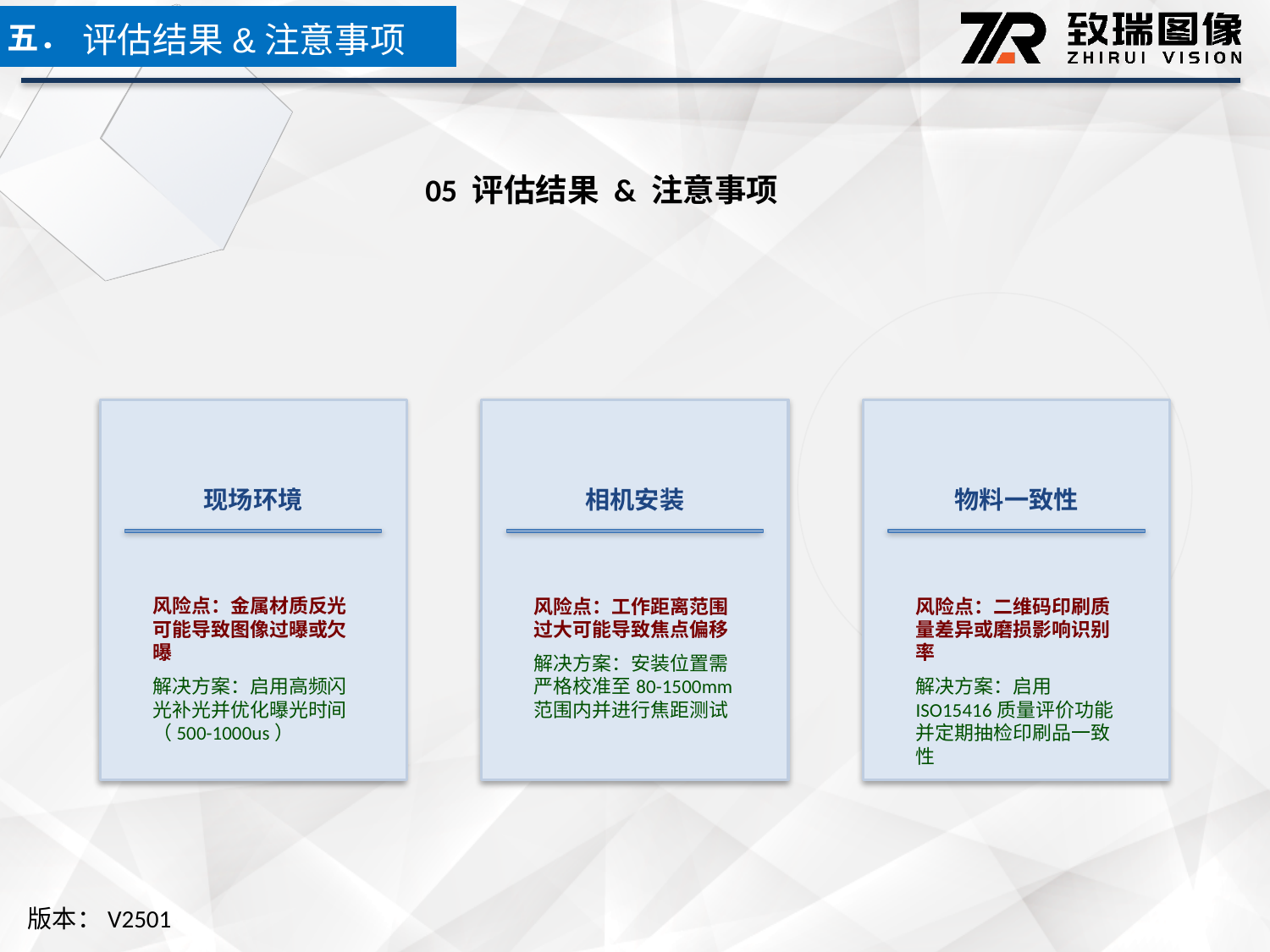

五．
评估结果&注意事项

05 评估结果 & 注意事项

现场环境

相机安装

物料一致性

风险点：金属材质反光可能导致图像过曝或欠曝
解决方案：启用高频闪光补光并优化曝光时间（500-1000us）

风险点：工作距离范围过大可能导致焦点偏移
解决方案：安装位置需严格校准至80-1500mm范围内并进行焦距测试

风险点：二维码印刷质量差异或磨损影响识别率
解决方案：启用ISO15416质量评价功能并定期抽检印刷品一致性